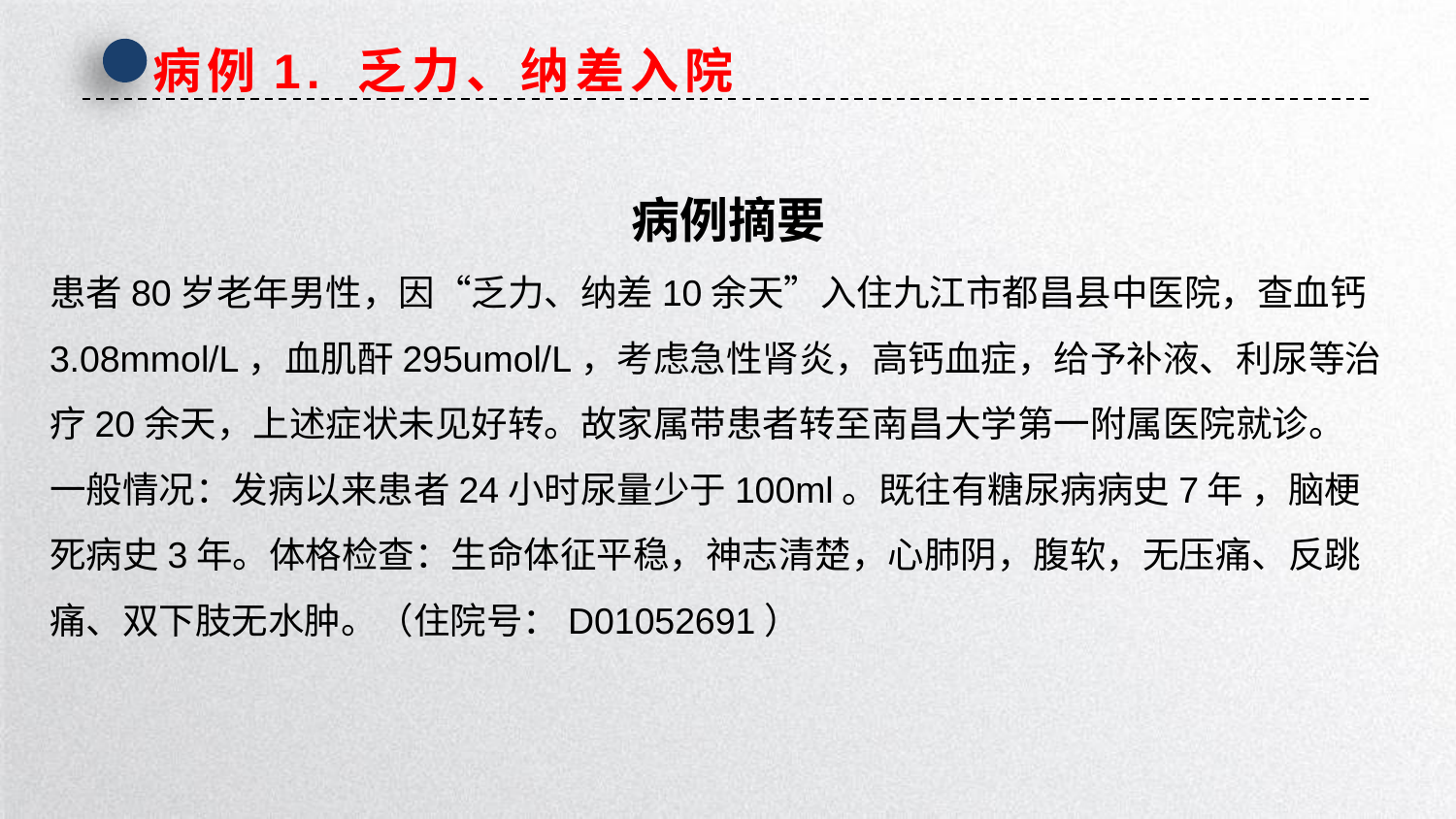

病例1. 乏力、纳差入院

 病例摘要
患者80岁老年男性，因“乏力、纳差10余天”入住九江市都昌县中医院，查血钙3.08mmol/L，血肌酐295umol/L，考虑急性肾炎，高钙血症，给予补液、利尿等治疗20余天，上述症状未见好转。故家属带患者转至南昌大学第一附属医院就诊。
一般情况：发病以来患者24小时尿量少于100ml。既往有糖尿病病史7年 ，脑梗死病史3年。体格检查：生命体征平稳，神志清楚，心肺阴，腹软，无压痛、反跳痛、双下肢无水肿。（住院号：D01052691）
4
延时符